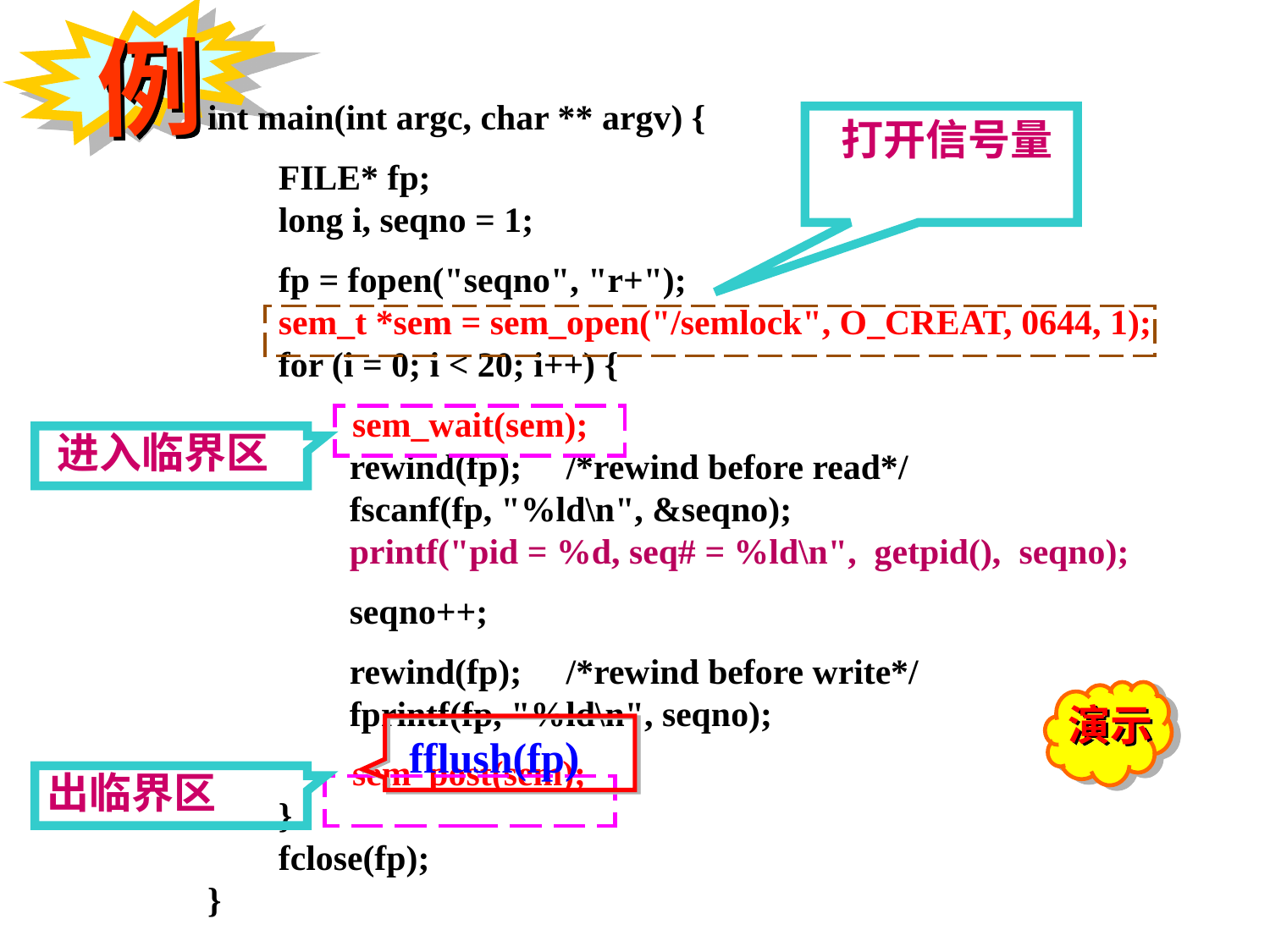

例
int main(int argc, char ** argv) {
        FILE* fp;
        long i, seqno = 1;
        fp = fopen("seqno", "r+");
        sem_t *sem = sem_open("/semlock", O_CREAT, 0644, 1);
        for (i = 0; i < 20; i++) {
	  sem_wait(sem);
                rewind(fp);     /*rewind before read*/
                fscanf(fp, "%ld\n", &seqno);
                printf("pid = %d, seq# = %ld\n",  getpid(),  seqno);
                seqno++;
                rewind(fp);     /*rewind before write*/
                fprintf(fp, "%ld\n", seqno);
	  sem_post(sem);
        }
        fclose(fp);
}

打开信号量

进入临界区

演示

fflush(fp)

出临界区